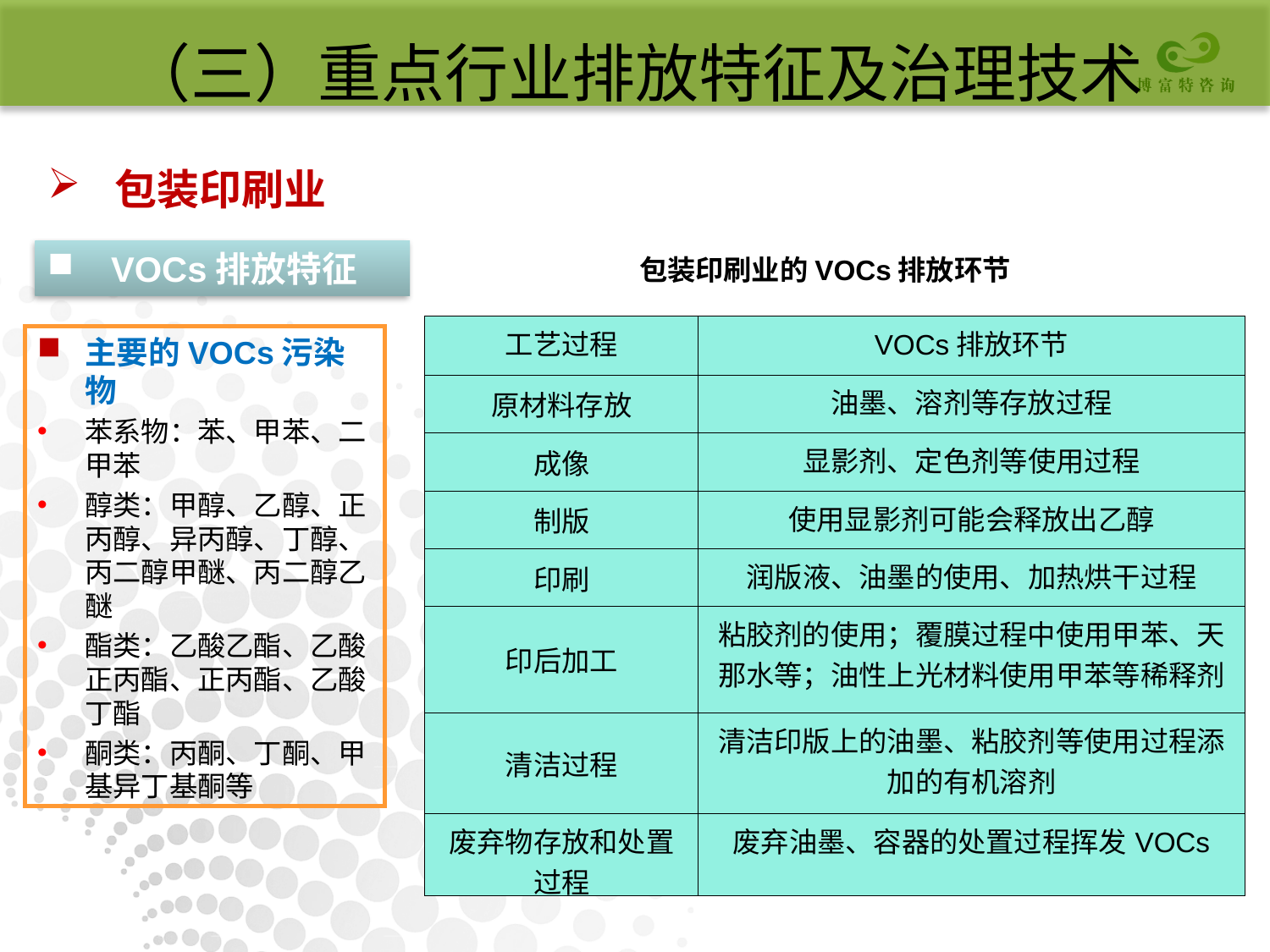

（三）重点行业排放特征及治理技术
 包装印刷业
VOCs排放特征
包装印刷业的VOCs排放环节
| 工艺过程 | VOCs排放环节 |
| --- | --- |
| 原材料存放 | 油墨、溶剂等存放过程 |
| 成像 | 显影剂、定色剂等使用过程 |
| 制版 | 使用显影剂可能会释放出乙醇 |
| 印刷 | 润版液、油墨的使用、加热烘干过程 |
| 印后加工 | 粘胶剂的使用；覆膜过程中使用甲苯、天那水等；油性上光材料使用甲苯等稀释剂 |
| 清洁过程 | 清洁印版上的油墨、粘胶剂等使用过程添加的有机溶剂 |
| 废弃物存放和处置过程 | 废弃油墨、容器的处置过程挥发VOCs |
主要的VOCs污染物
苯系物：苯、甲苯、二甲苯
醇类：甲醇、乙醇、正丙醇、异丙醇、丁醇、丙二醇甲醚、丙二醇乙醚
酯类：乙酸乙酯、乙酸正丙酯、正丙酯、乙酸丁酯
酮类：丙酮、丁酮、甲基异丁基酮等